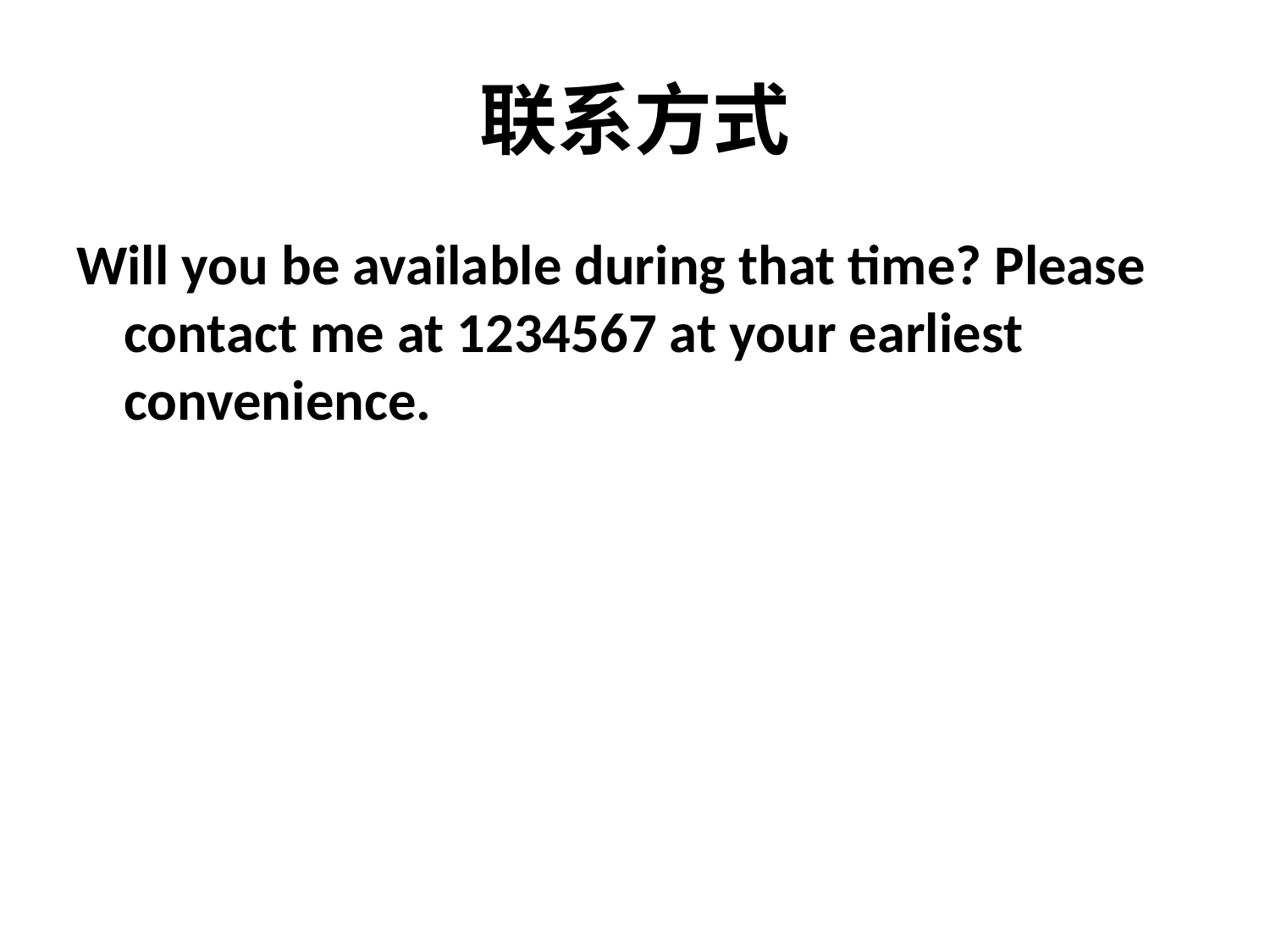

# 联系方式
Will you be available during that time? Please contact me at 1234567 at your earliest convenience.